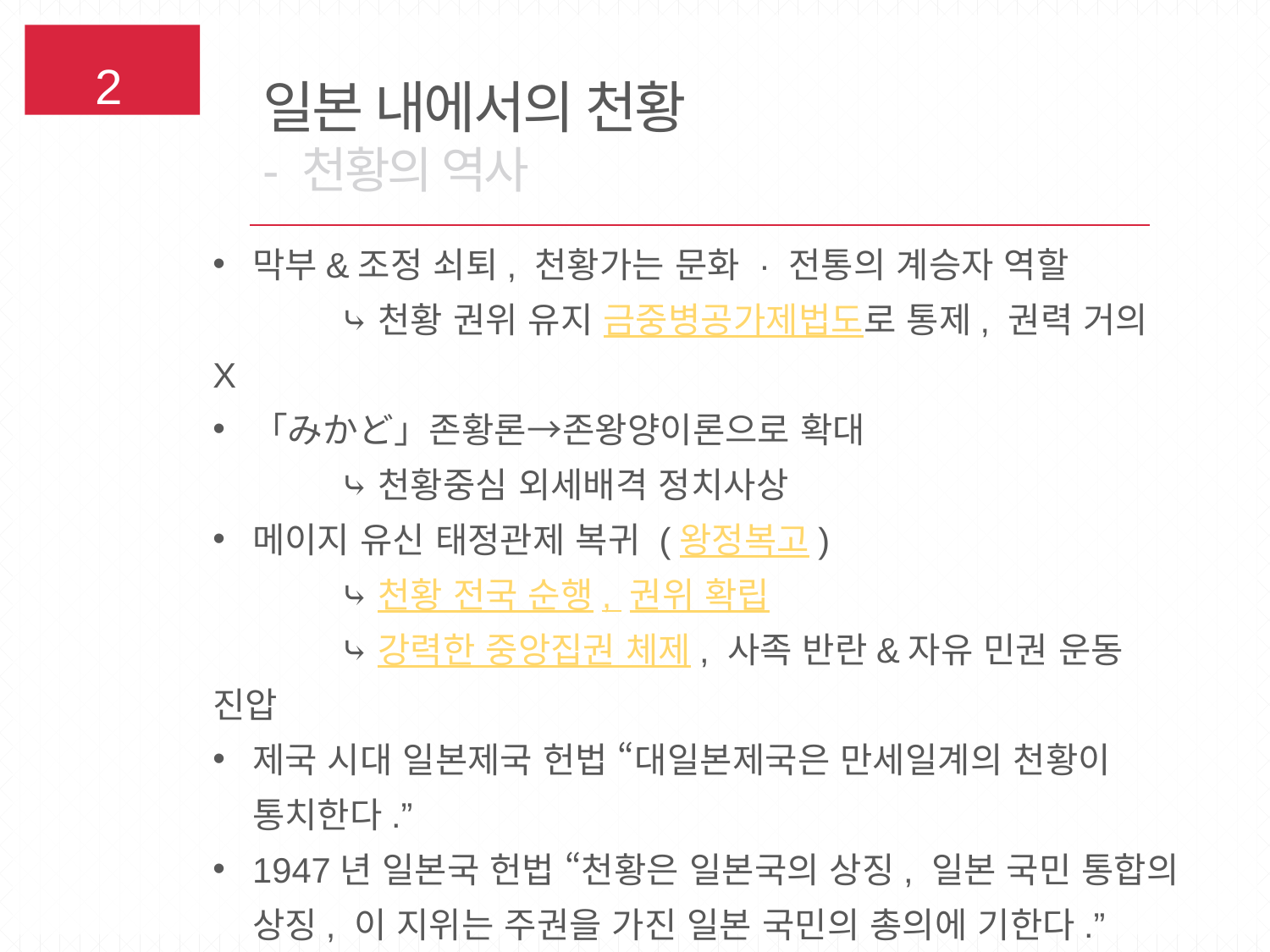

일본 내에서의 천황
- 천황의 역사

2
막부&조정 쇠퇴, 천황가는 문화 · 전통의 계승자 역할
	⤷천황 권위 유지 금중병공가제법도로 통제, 권력 거의 X
「みかど」존황론→존왕양이론으로 확대
	⤷천황중심 외세배격 정치사상
메이지 유신 태정관제 복귀 (왕정복고)
	⤷천황 전국 순행, 권위 확립
	⤷강력한 중앙집권 체제, 사족 반란&자유 민권 운동 진압
제국 시대 일본제국 헌법 “대일본제국은 만세일계의 천황이 통치한다.”
1947년 일본국 헌법 “천황은 일본국의 상징, 일본 국민 통합의 상징, 이 지위는 주권을 가진 일본 국민의 총의에 기한다.”